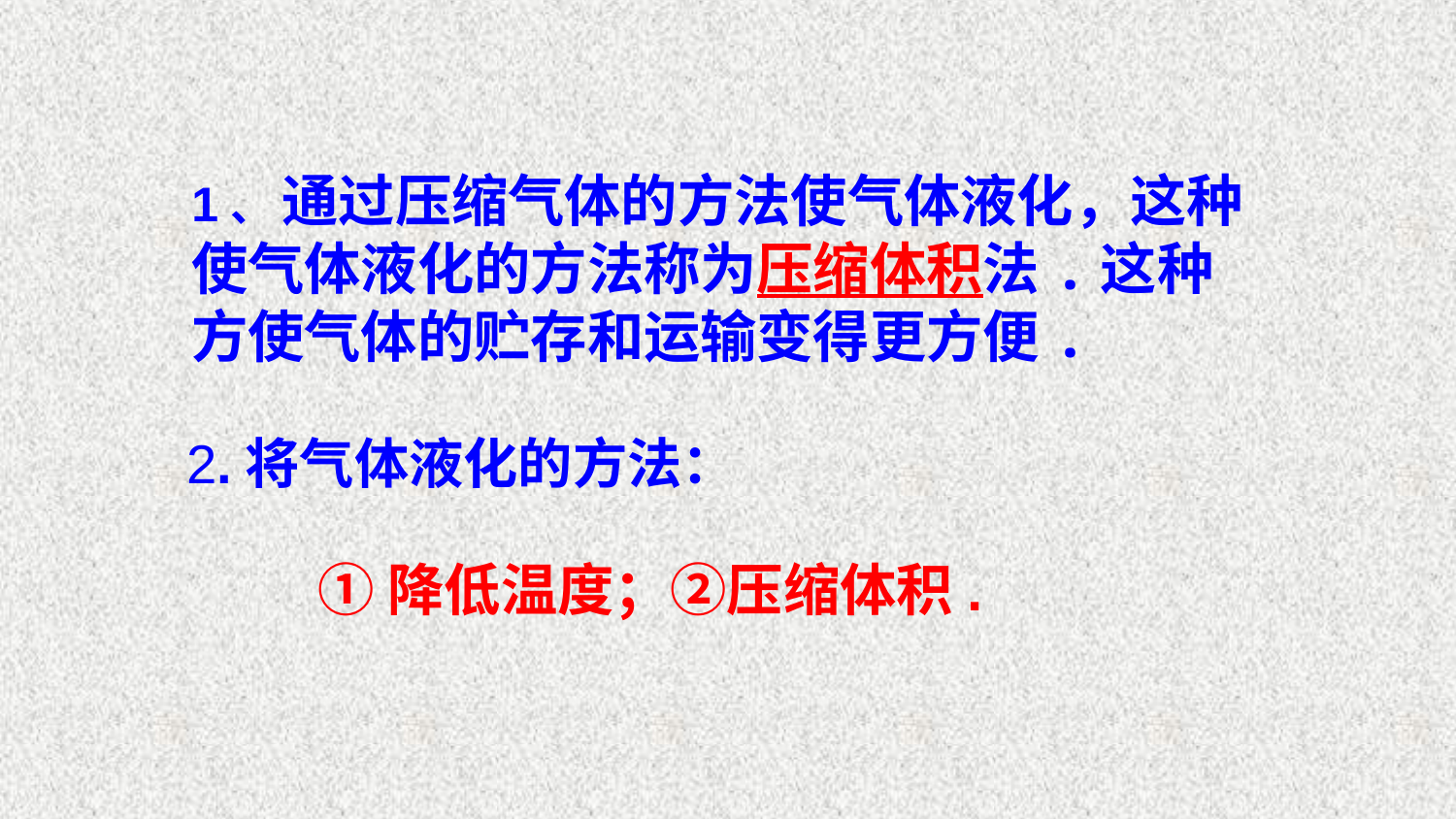

1、 通过压缩气体的方法使气体液化，这种使气体液化的方法称为压缩体积法.这种方使气体的贮存和运输变得更方便.
2.将气体液化的方法：

①降低温度；②压缩体积.